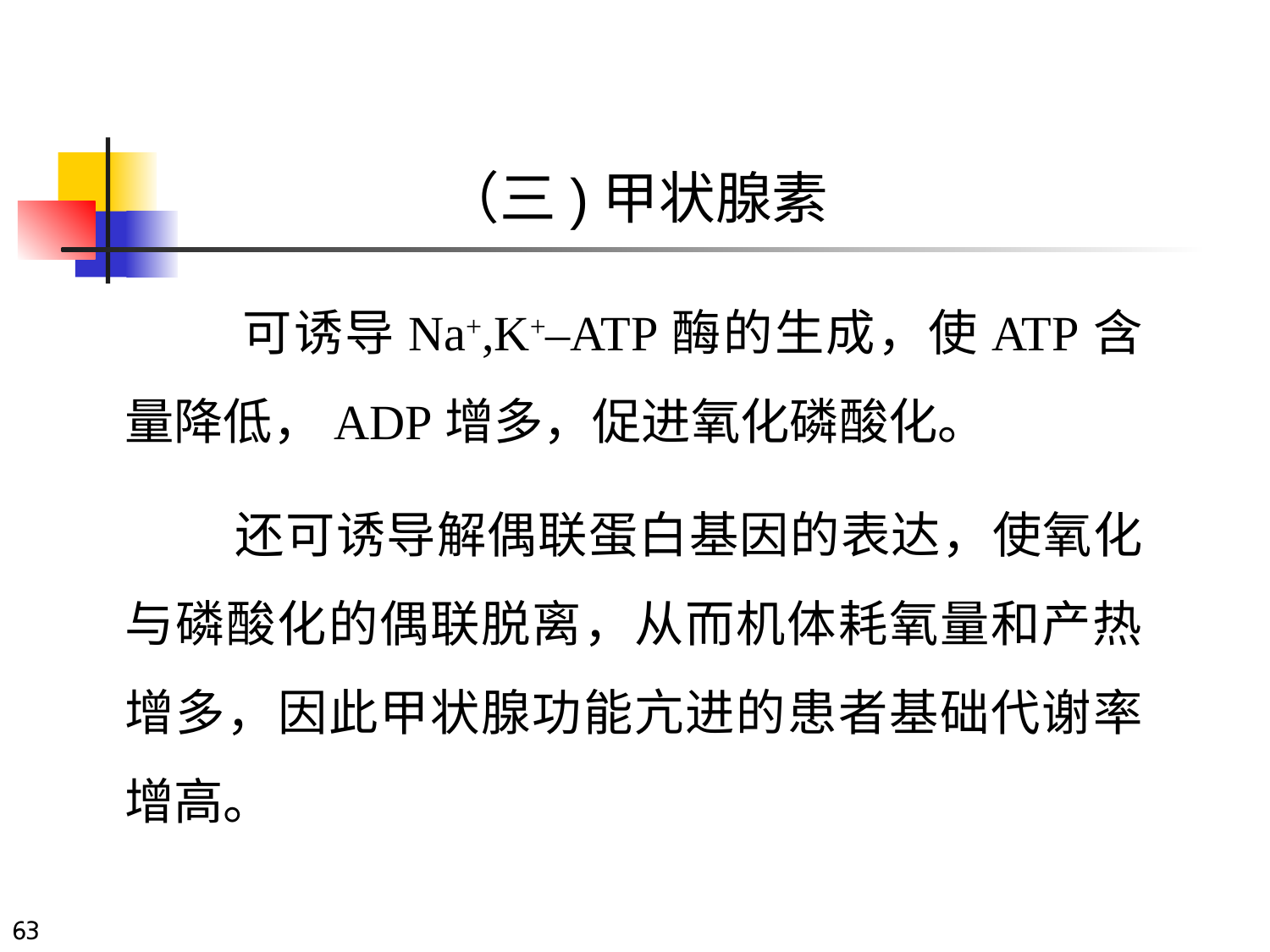

# （三)甲状腺素
        可诱导Na+,K+–ATP酶的生成，使ATP含量降低，ADP增多，促进氧化磷酸化。
        还可诱导解偶联蛋白基因的表达，使氧化与磷酸化的偶联脱离，从而机体耗氧量和产热增多，因此甲状腺功能亢进的患者基础代谢率增高。
63